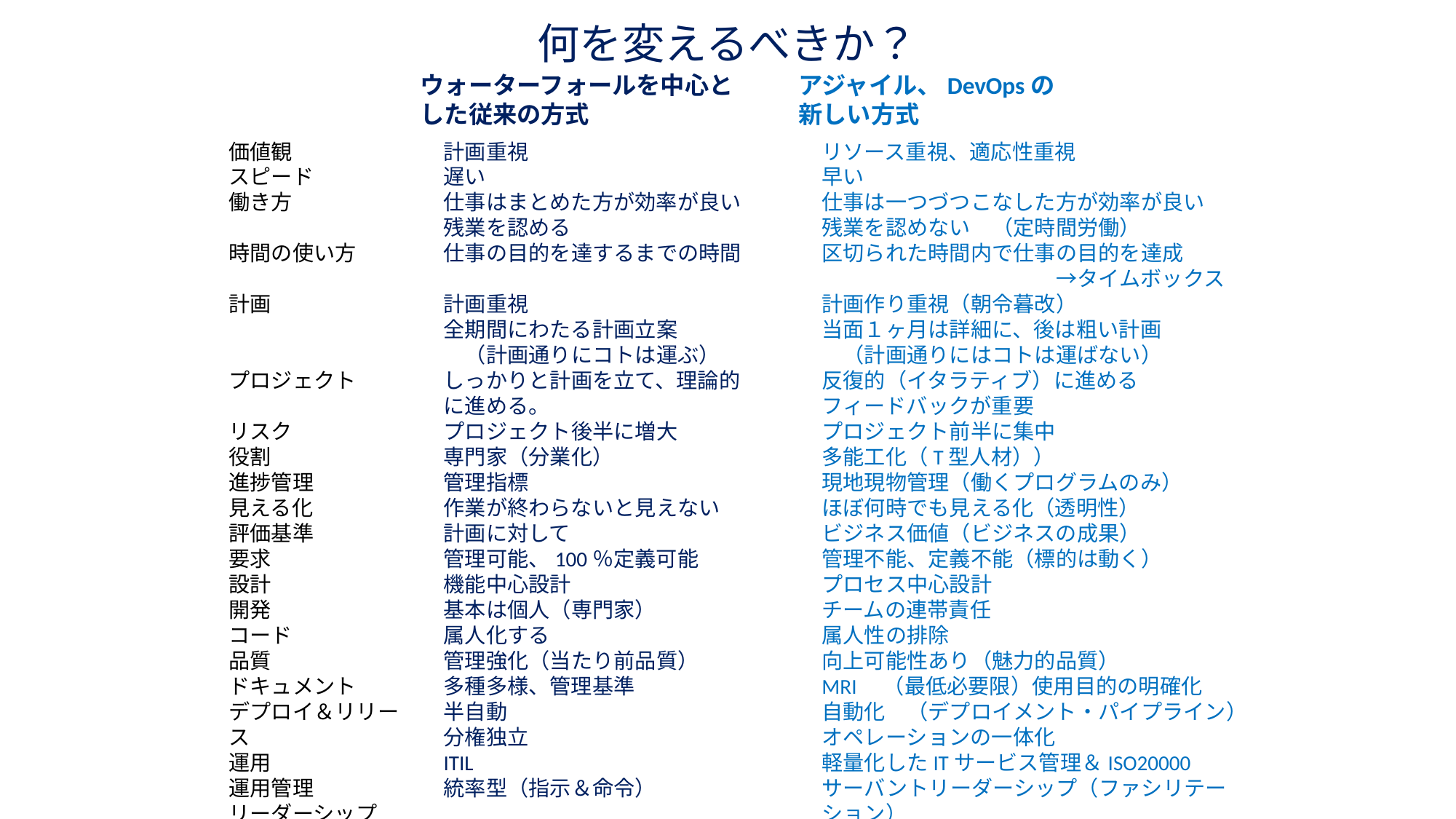

何を変えるべきか？
アジャイル、DevOpsの
新しい方式
ウォーターフォールを中心とした従来の方式
リソース重視、適応性重視
早い
仕事は一つづつこなした方が効率が良い
残業を認めない　（定時間労働）
区切られた時間内で仕事の目的を達成
　　　　　　　　　　　→タイムボックス
計画作り重視（朝令暮改）
当面１ヶ月は詳細に、後は粗い計画
　（計画通りにはコトは運ばない）
反復的（イタラティブ）に進める
フィードバックが重要
プロジェクト前半に集中
多能工化（T型人材））
現地現物管理（働くプログラムのみ）
ほぼ何時でも見える化（透明性）
ビジネス価値（ビジネスの成果）
管理不能、定義不能（標的は動く）
プロセス中心設計
チームの連帯責任
属人性の排除
向上可能性あり（魅力的品質）
MRI　（最低必要限）使用目的の明確化
自動化　（デプロイメント・パイプライン）
オペレーションの一体化
軽量化したITサービス管理＆ISO20000
サーバントリーダーシップ（ファシリテーション）
価値観
スピード
働き方

時間の使い方

計画

プロジェクト

リスク
役割
進捗管理
見える化
評価基準
要求
設計
開発
コード
品質
ドキュメント
デプロイ＆リリース
運用
運用管理
リーダーシップ
計画重視
遅い
仕事はまとめた方が効率が良い
残業を認める
仕事の目的を達するまでの時間

計画重視
全期間にわたる計画立案
　（計画通りにコトは運ぶ）
しっかりと計画を立て、理論的に進める。
プロジェクト後半に増大
専門家（分業化）
管理指標
作業が終わらないと見えない
計画に対して
管理可能、100％定義可能
機能中心設計
基本は個人（専門家）
属人化する
管理強化（当たり前品質）
多種多様、管理基準
半自動
分権独立
ITIL
統率型（指示＆命令）